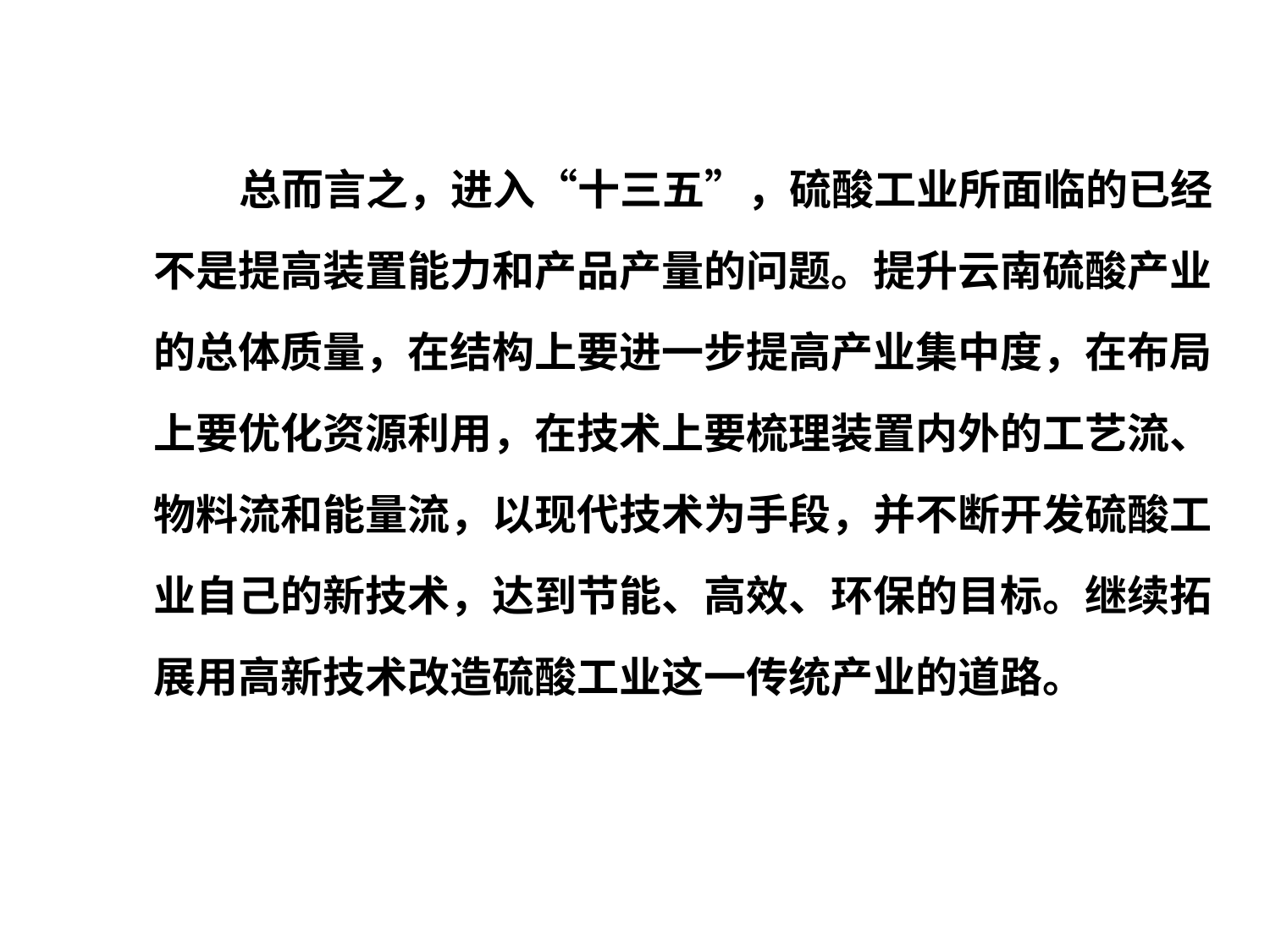

总而言之，进入“十三五”，硫酸工业所面临的已经不是提高装置能力和产品产量的问题。提升云南硫酸产业的总体质量，在结构上要进一步提高产业集中度，在布局上要优化资源利用，在技术上要梳理装置内外的工艺流、物料流和能量流，以现代技术为手段，并不断开发硫酸工业自己的新技术，达到节能、高效、环保的目标。继续拓展用高新技术改造硫酸工业这一传统产业的道路。